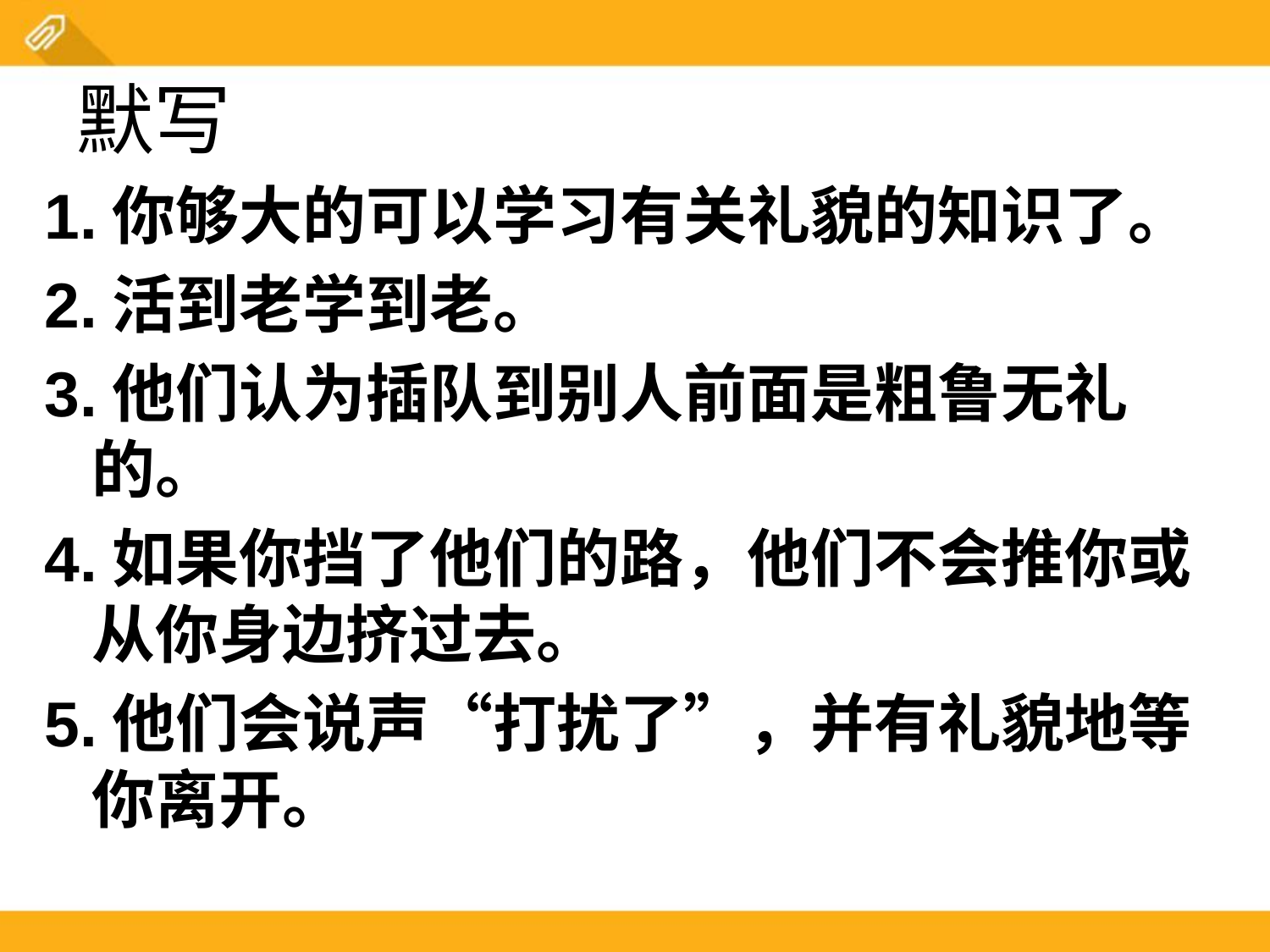

# 默写
1.你够大的可以学习有关礼貌的知识了。
2.活到老学到老。
3.他们认为插队到别人前面是粗鲁无礼的。
4.如果你挡了他们的路，他们不会推你或从你身边挤过去。
5.他们会说声“打扰了”，并有礼貌地等你离开。